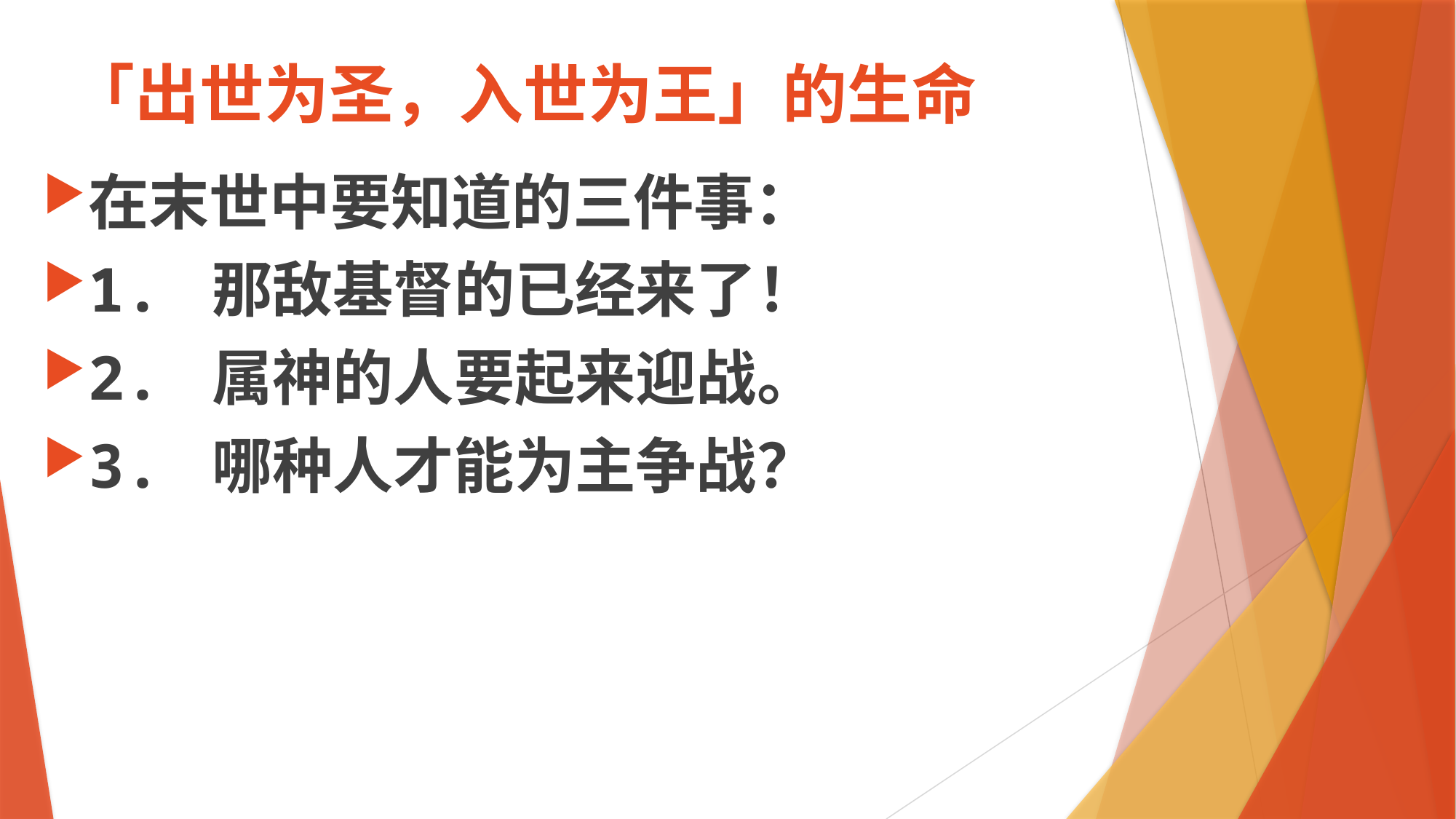

# 「出世为圣，入世为王」的生命
在末世中要知道的三件事：
1. 那敌基督的已经来了！
2. 属神的人要起来迎战。
3. 哪种人才能为主争战？